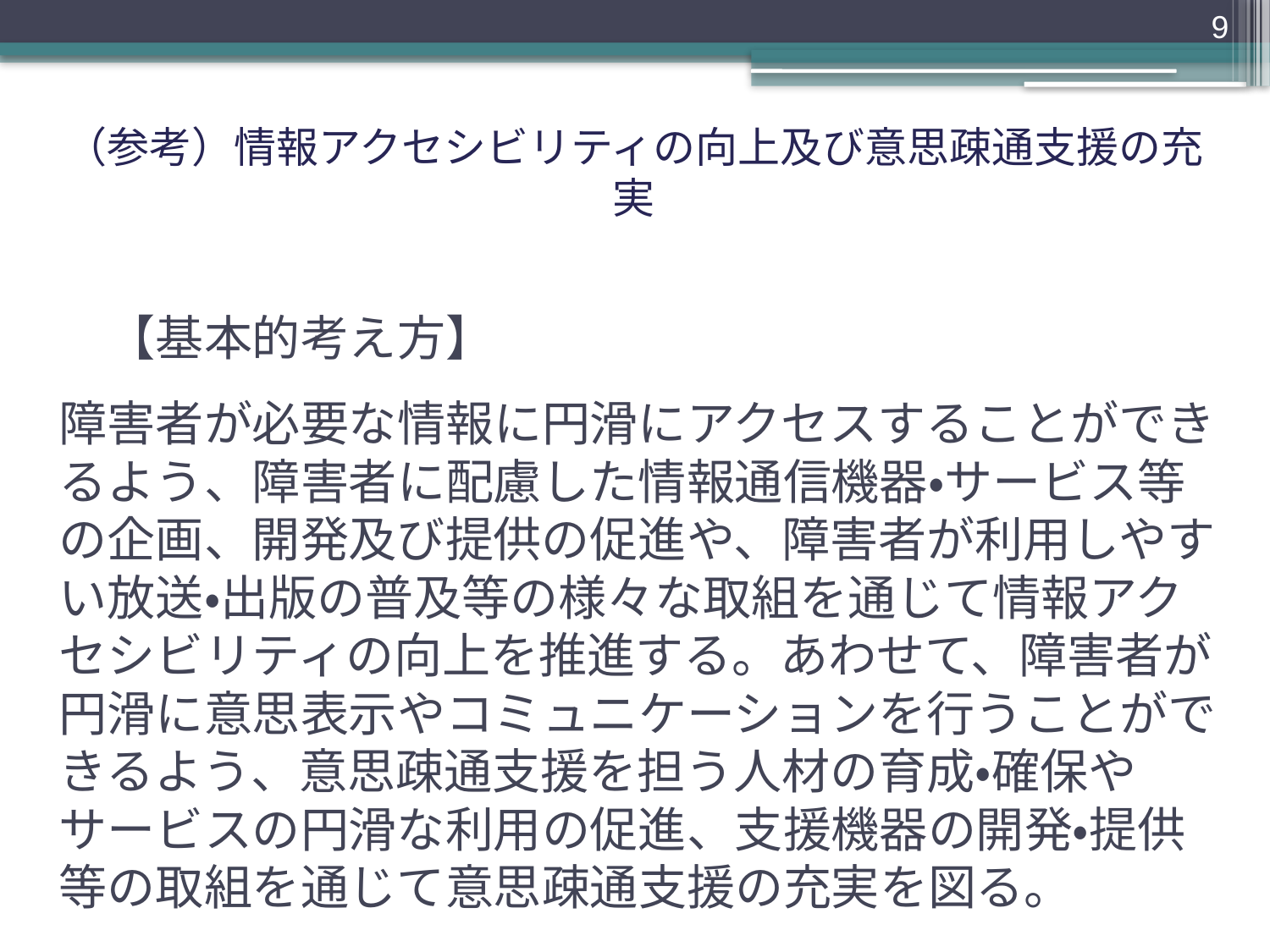

9
# （参考）情報アクセシビリティの向上及び意思疎通支援の充実

　【基本的考え方】
障害者が必要な情報に円滑にアクセスすることができるよう、障害者に配慮した情報通信機器・サービス等の企画、開発及び提供の促進や、障害者が利用しやすい放送・出版の普及等の様々な取組を通じて情報アクセシビリティの向上を推進する。あわせて、障害者が円滑に意思表示やコミュニケーションを行うことができるよう、意思疎通支援を担う人材の育成・確保やサービスの円滑な利用の促進、支援機器の開発・提供等の取組を通じて意思疎通支援の充実を図る。